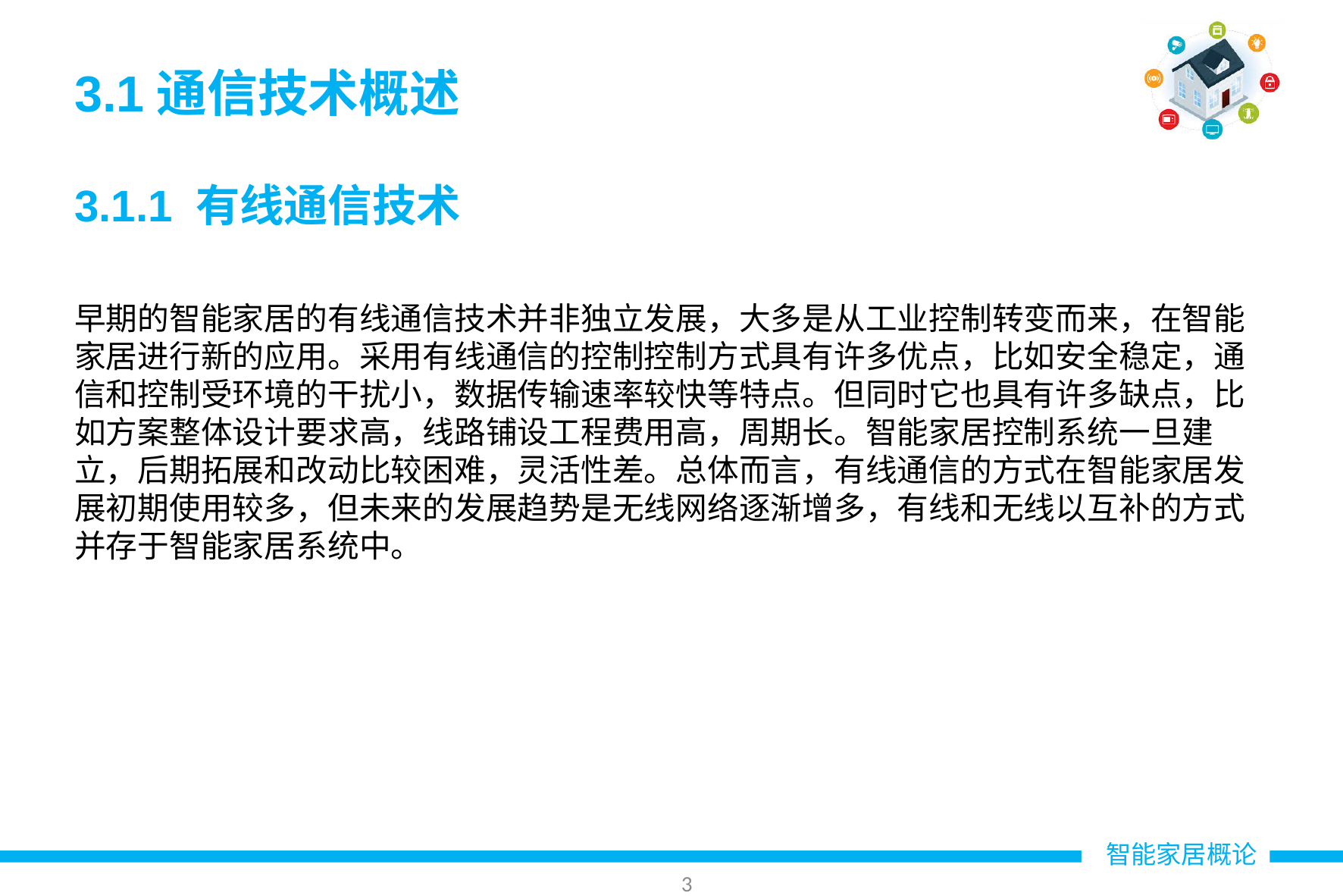

# 3.1通信技术概述
3.1.1 有线通信技术

早期的智能家居的有线通信技术并非独立发展，大多是从工业控制转变而来，在智能家居进行新的应用。采用有线通信的控制控制方式具有许多优点，比如安全稳定，通信和控制受环境的干扰小，数据传输速率较快等特点。但同时它也具有许多缺点，比如方案整体设计要求高，线路铺设工程费用高，周期长。智能家居控制系统一旦建立，后期拓展和改动比较困难，灵活性差。总体而言，有线通信的方式在智能家居发展初期使用较多，但未来的发展趋势是无线网络逐渐增多，有线和无线以互补的方式并存于智能家居系统中。

3